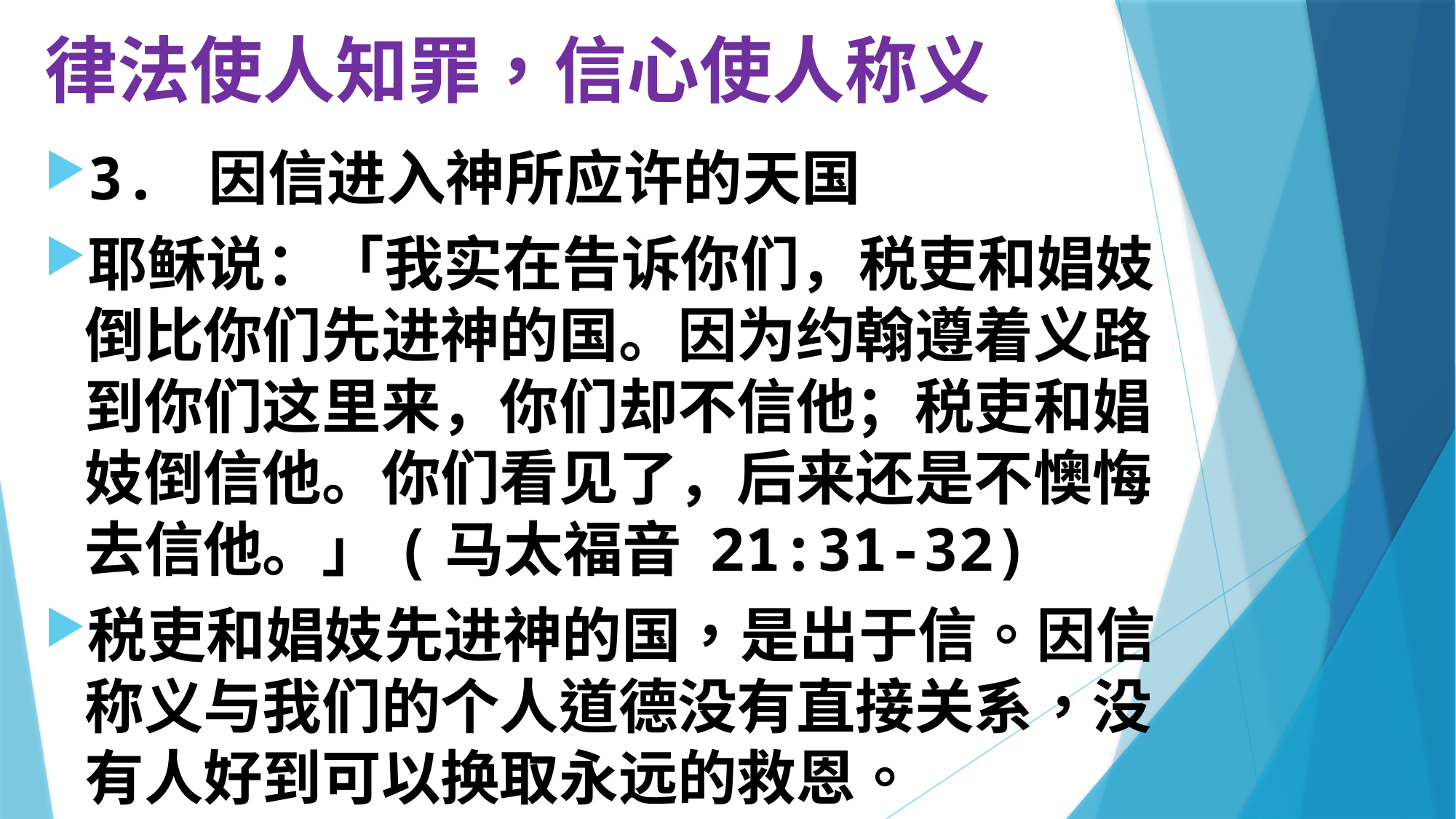

# 律法使人知罪，信心使人称义
3. 因信进入神所应许的天国
耶稣说：「我实在告诉你们，税吏和娼妓倒比你们先进神的国。因为约翰遵着义路到你们这里来，你们却不信他；税吏和娼妓倒信他。你们看见了，后来还是不懊悔去信他。」(马太福音 21:31-32)
税吏和娼妓先进神的国，是出于信。因信称义与我们的个人道德没有直接关系，没有人好到可以换取永远的救恩。